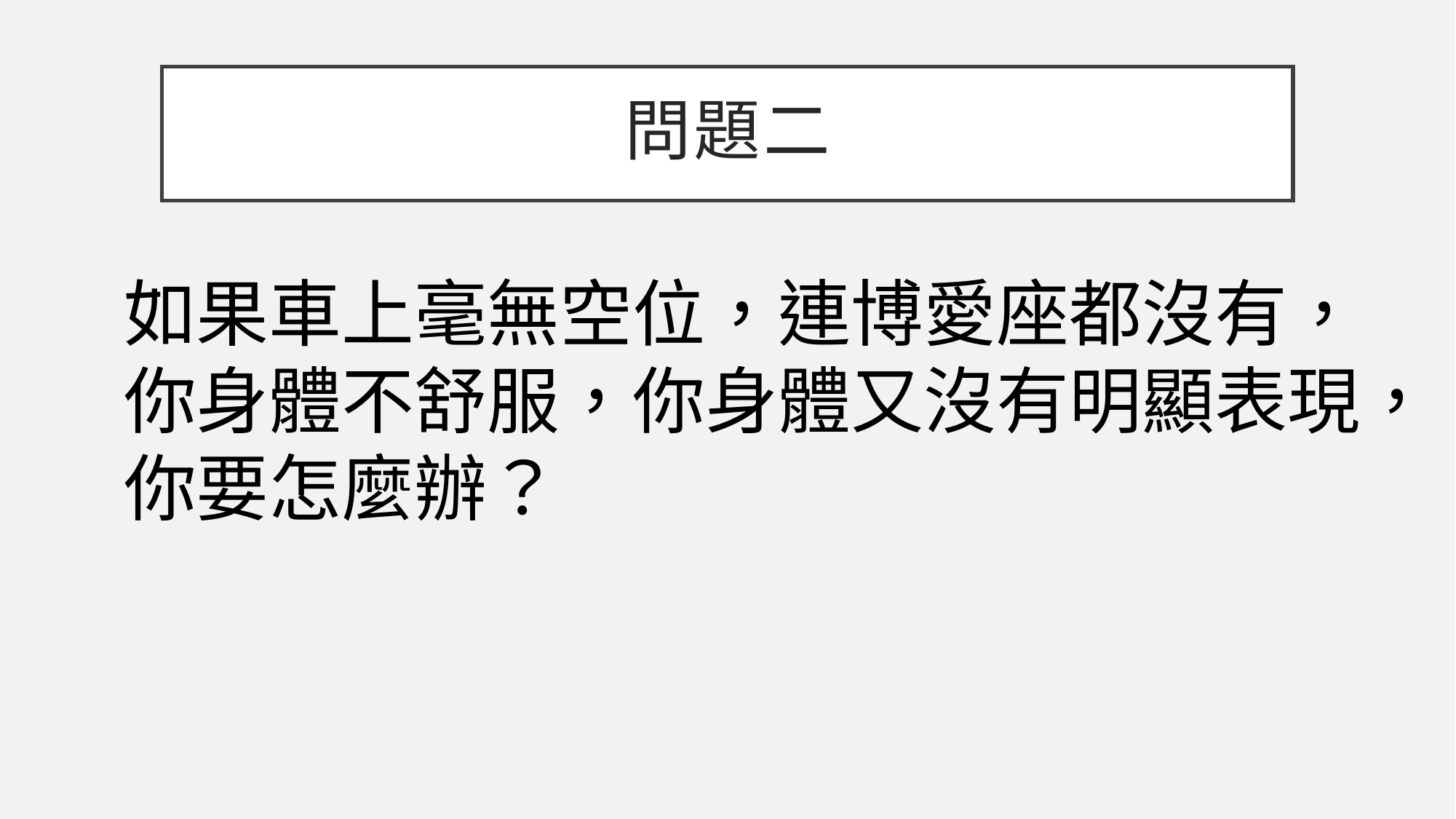

# 問題二
如果車上毫無空位，連博愛座都沒有，你身體不舒服，你身體又沒有明顯表現，你要怎麼辦？